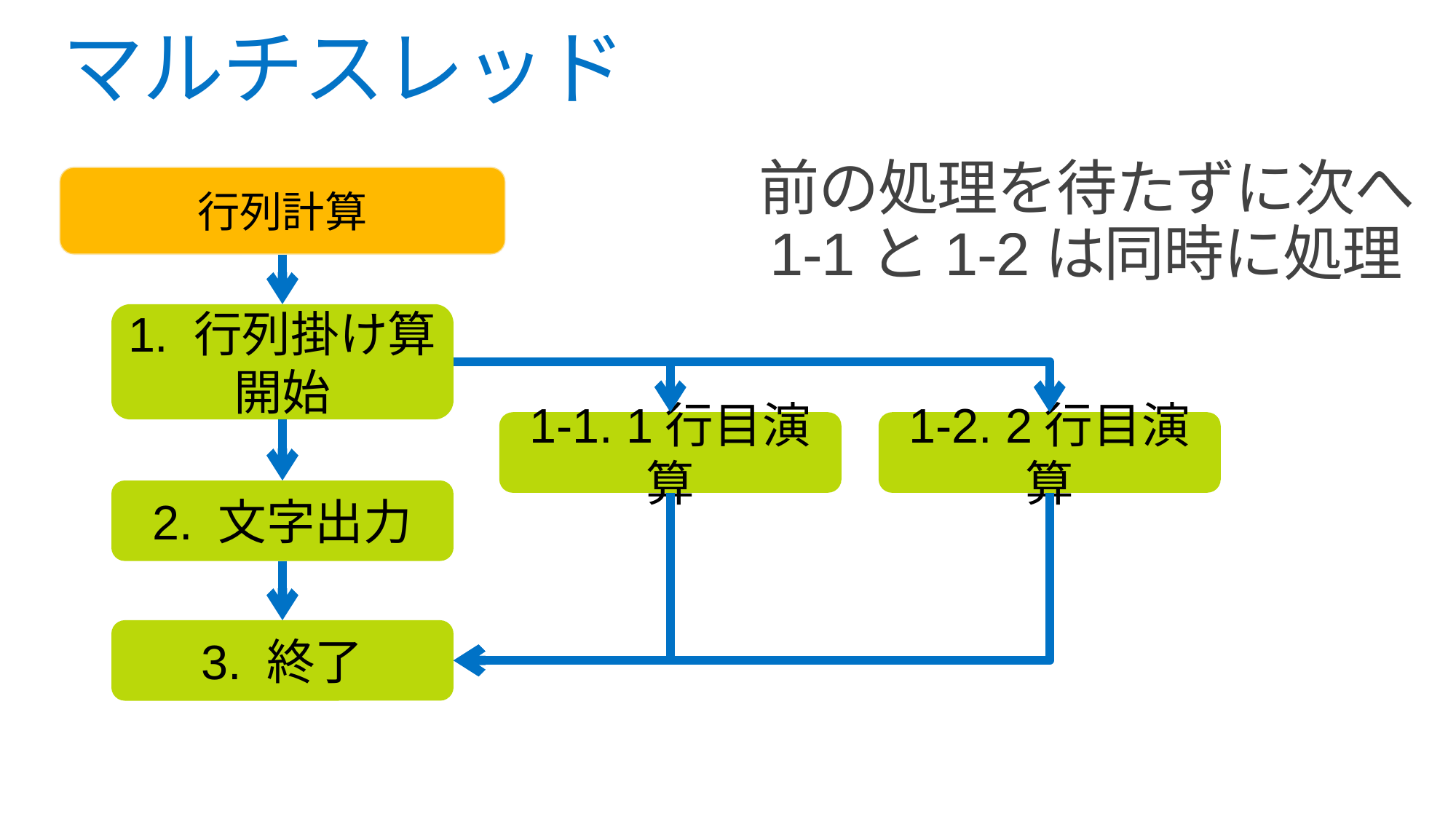

# マルチスレッド
前の処理を待たずに次へ 1-1と1-2は同時に処理
行列計算
1. 行列掛け算
開始
1-1. 1行目演算
1-2. 2行目演算
2. 文字出力
3. 終了